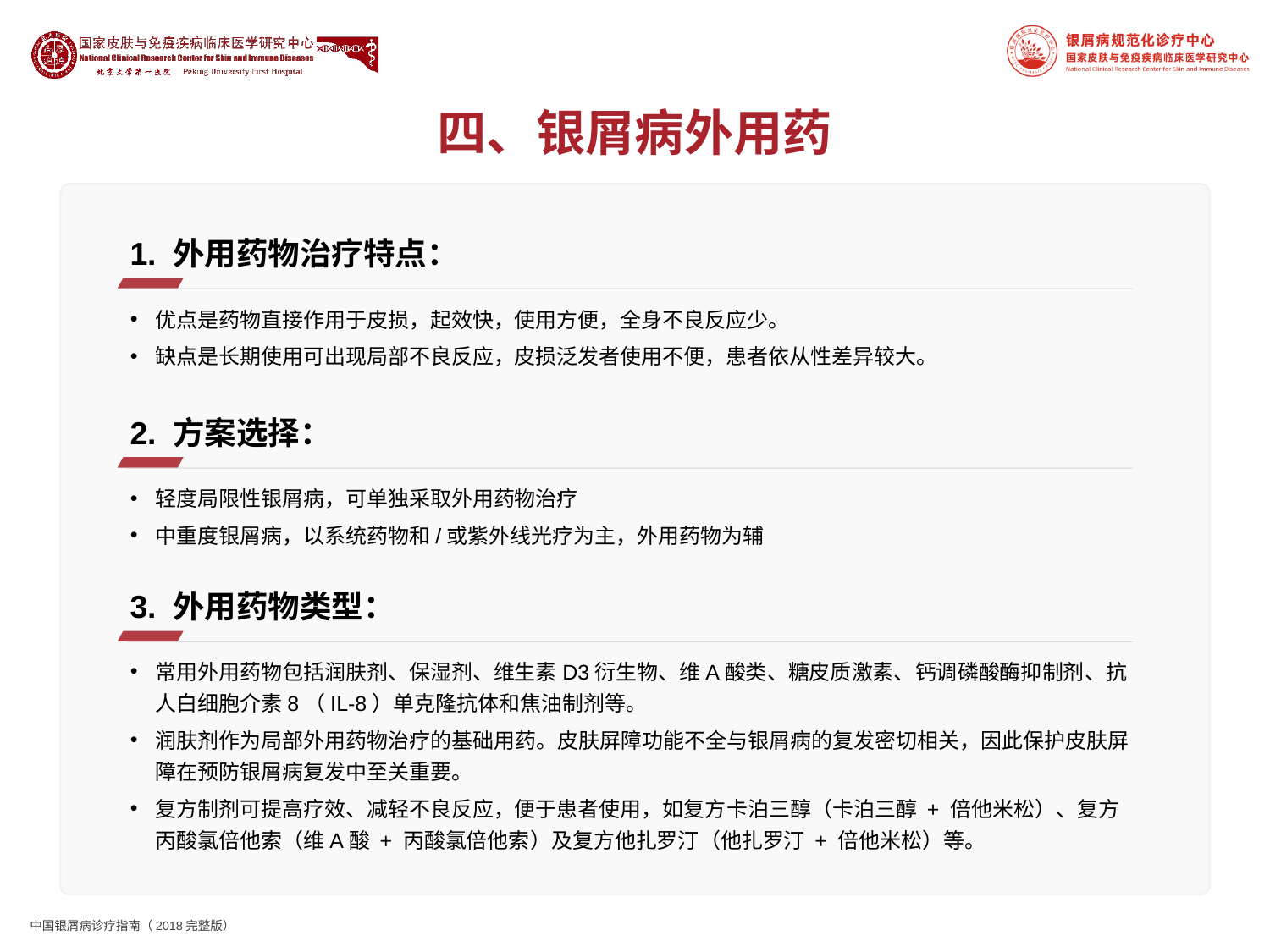

# 四、银屑病外用药

1. 外用药物治疗特点：

优点是药物直接作用于皮损，起效快，使用方便，全身不良反应少。
缺点是长期使用可出现局部不良反应，皮损泛发者使用不便，患者依从性差异较大。
2. 方案选择：

轻度局限性银屑病，可单独采取外用药物治疗
中重度银屑病，以系统药物和/或紫外线光疗为主，外用药物为辅
3. 外用药物类型：

常用外用药物包括润肤剂、保湿剂、维生素D3衍生物、维A酸类、糖皮质激素、钙调磷酸酶抑制剂、抗人白细胞介素8（IL-8）单克隆抗体和焦油制剂等。
润肤剂作为局部外用药物治疗的基础用药。皮肤屏障功能不全与银屑病的复发密切相关，因此保护皮肤屏障在预防银屑病复发中至关重要。
复方制剂可提高疗效、减轻不良反应，便于患者使用，如复方卡泊三醇（卡泊三醇 + 倍他米松）、复方丙酸氯倍他索（维A酸 + 丙酸氯倍他索）及复方他扎罗汀（他扎罗汀 + 倍他米松）等。
中国银屑病诊疗指南（2018完整版）